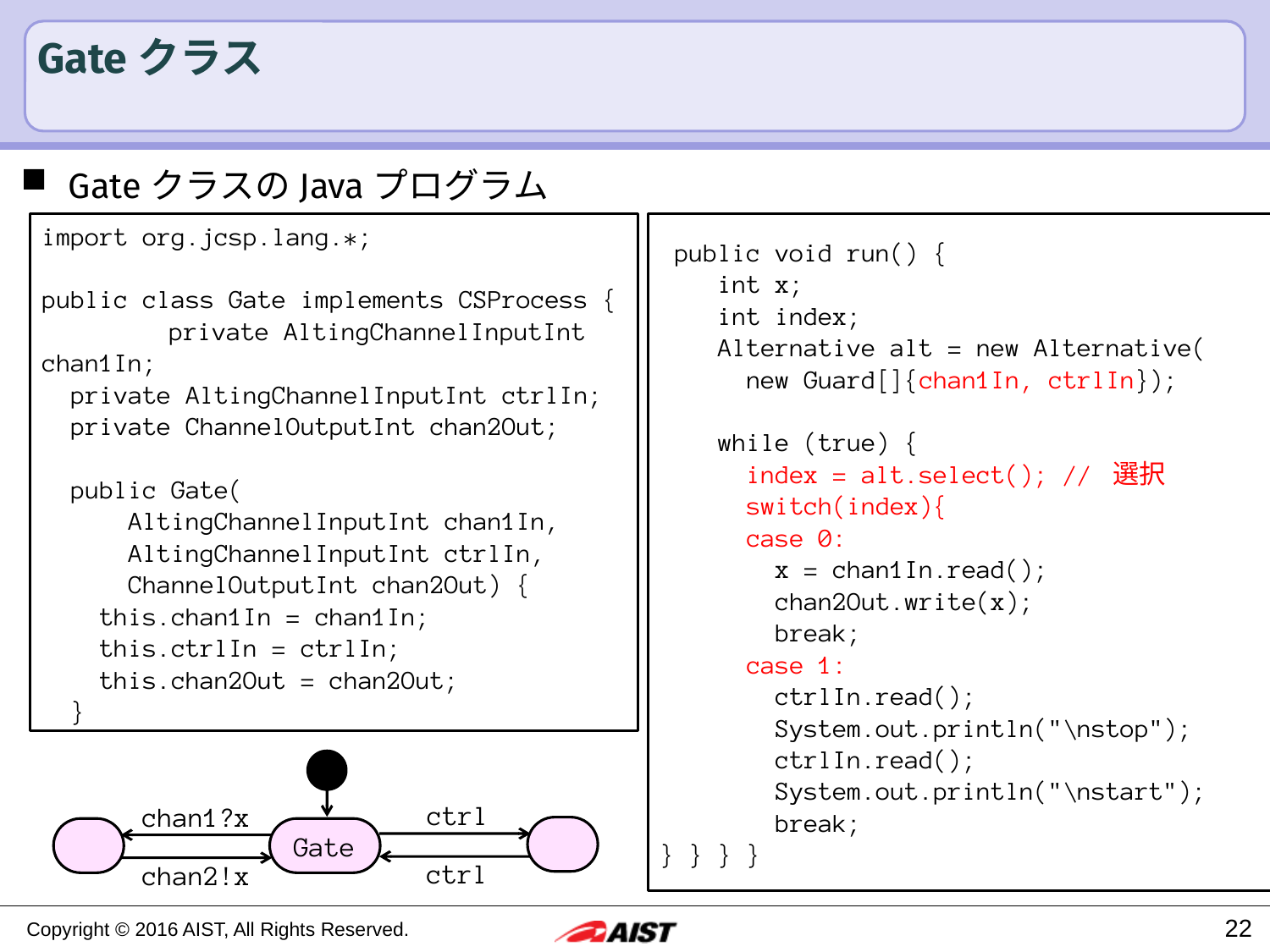

# Gateクラス

GateクラスのJavaプログラム
import org.jcsp.lang.*;

public class Gate implements CSProcess {
	private AltingChannelInputInt chan1In;
  private AltingChannelInputInt ctrlIn;
  private ChannelOutputInt chan2Out;

  public Gate(
      AltingChannelInputInt chan1In,
      AltingChannelInputInt ctrlIn,
      ChannelOutputInt chan2Out) {
    this.chan1In = chan1In;
    this.ctrlIn = ctrlIn;
    this.chan2Out = chan2Out;
  }
 public void run() {
    int x;
    int index;
    Alternative alt = new Alternative(
      new Guard[]{chan1In, ctrlIn});

    while (true) {
      index = alt.select(); // 選択
      switch(index){
      case 0:
        x = chan1In.read();
        chan2Out.write(x);
        break;
      case 1:
        ctrlIn.read();
        System.out.println("\nstop");
        ctrlIn.read();
        System.out.println("\nstart");
        break;
} } } }

ctrl
chan1?x

Gate

ctrl
chan2!x

22